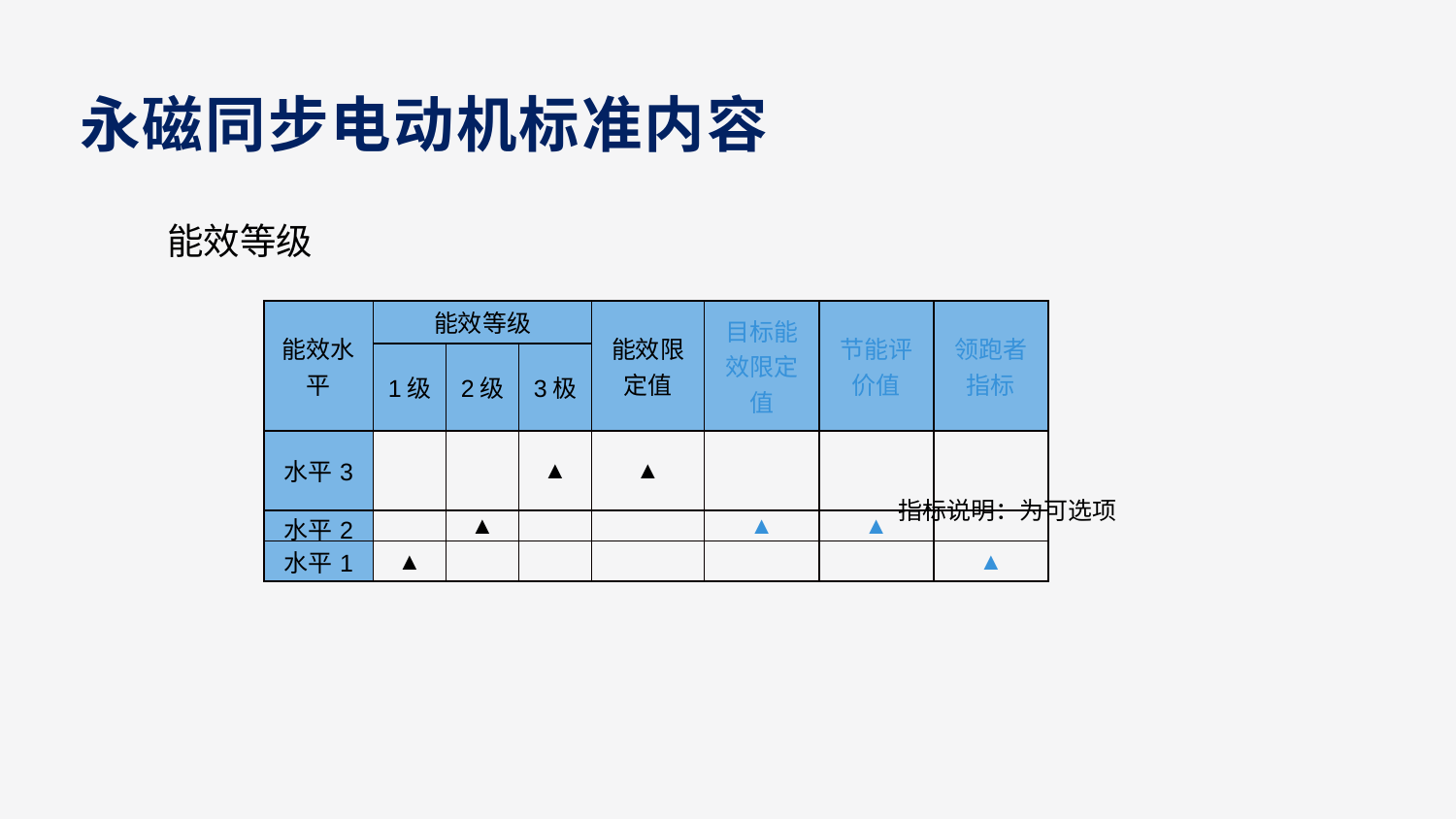

永磁同步电动机标准内容
能效等级
| 能效水平 | 能效等级 |  |  | 能效限定值 | 目标能效限定值 | 节能评价值 | 领跑者指标 |
| --- | --- | --- | --- | --- | --- | --- | --- |
|  | 1级 | 2级 | 3极 |  |  |  |  |
| 水平3 |  |  | ▲ | ▲ |  |  |  |
| 水平2 |  | ▲ |  |  | ▲ | ▲ |  |
| 水平1 | ▲ |  |  |  |  |  | ▲ |
指标说明：为可选项